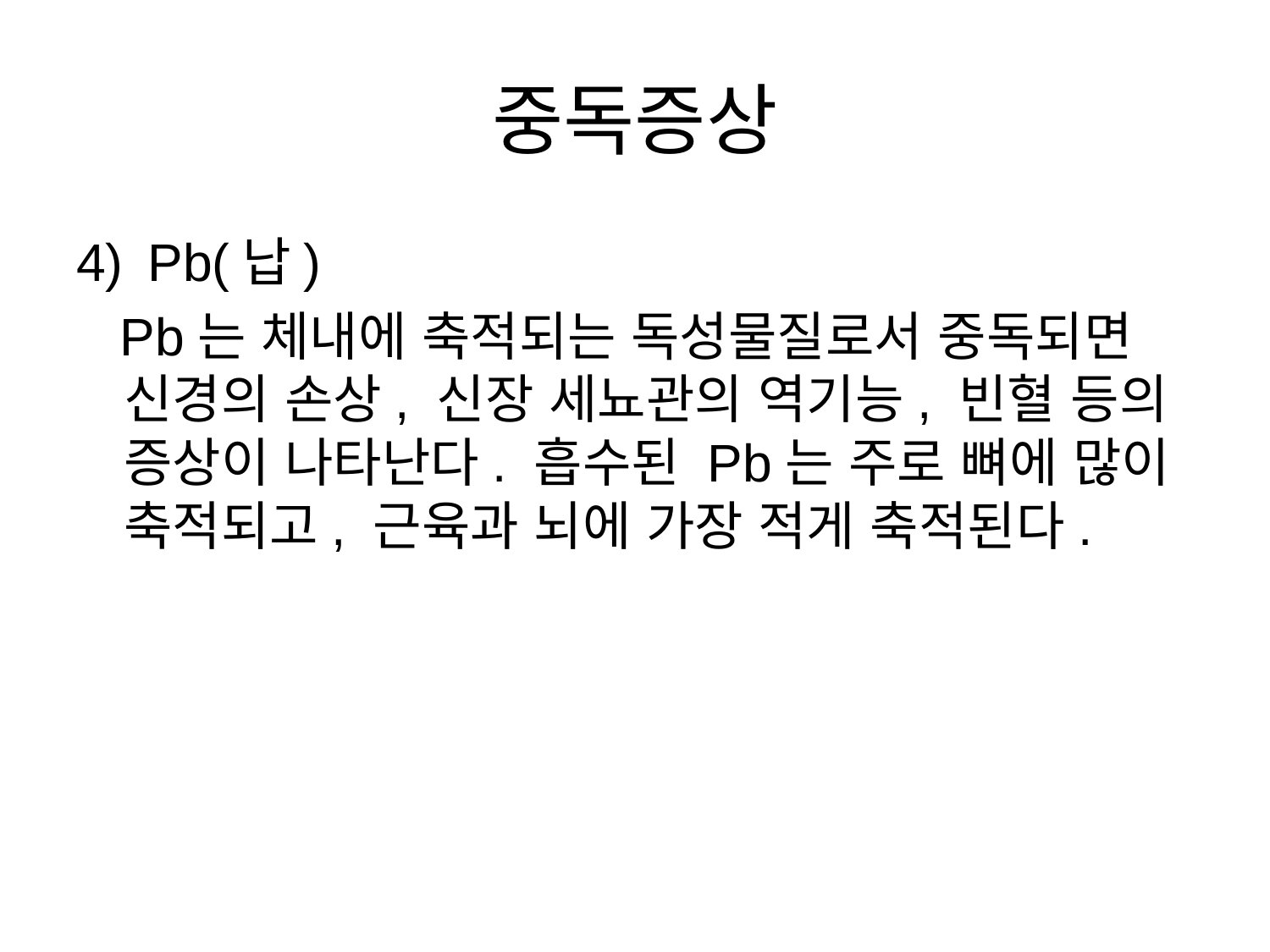

# 중독증상
Pb(납)
   Pb는 체내에 축적되는 독성물질로서 중독되면 신경의 손상, 신장 세뇨관의 역기능, 빈혈 등의 증상이 나타난다. 흡수된 Pb는 주로 뼈에 많이 축적되고, 근육과 뇌에 가장 적게 축적된다.